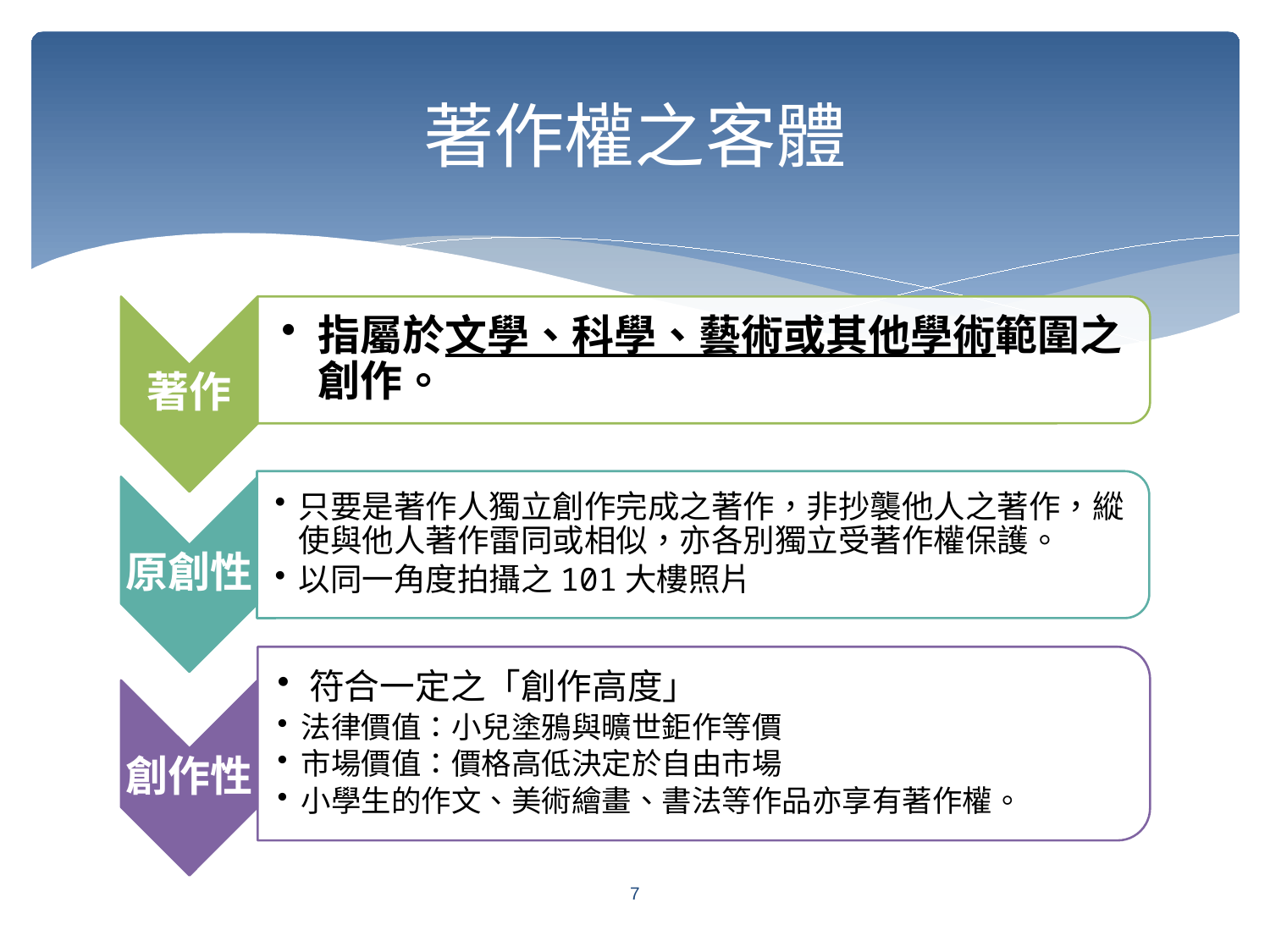

# 著作權之客體
著作
指屬於文學、科學、藝術或其他學術範圍之創作。
原創性
只要是著作人獨立創作完成之著作，非抄襲他人之著作，縱使與他人著作雷同或相似，亦各別獨立受著作權保護。
以同一角度拍攝之101大樓照片
創作性
符合一定之「創作高度」
法律價值：小兒塗鴉與曠世鉅作等價
市場價值：價格高低決定於自由市場
小學生的作文、美術繪畫、書法等作品亦享有著作權。
7